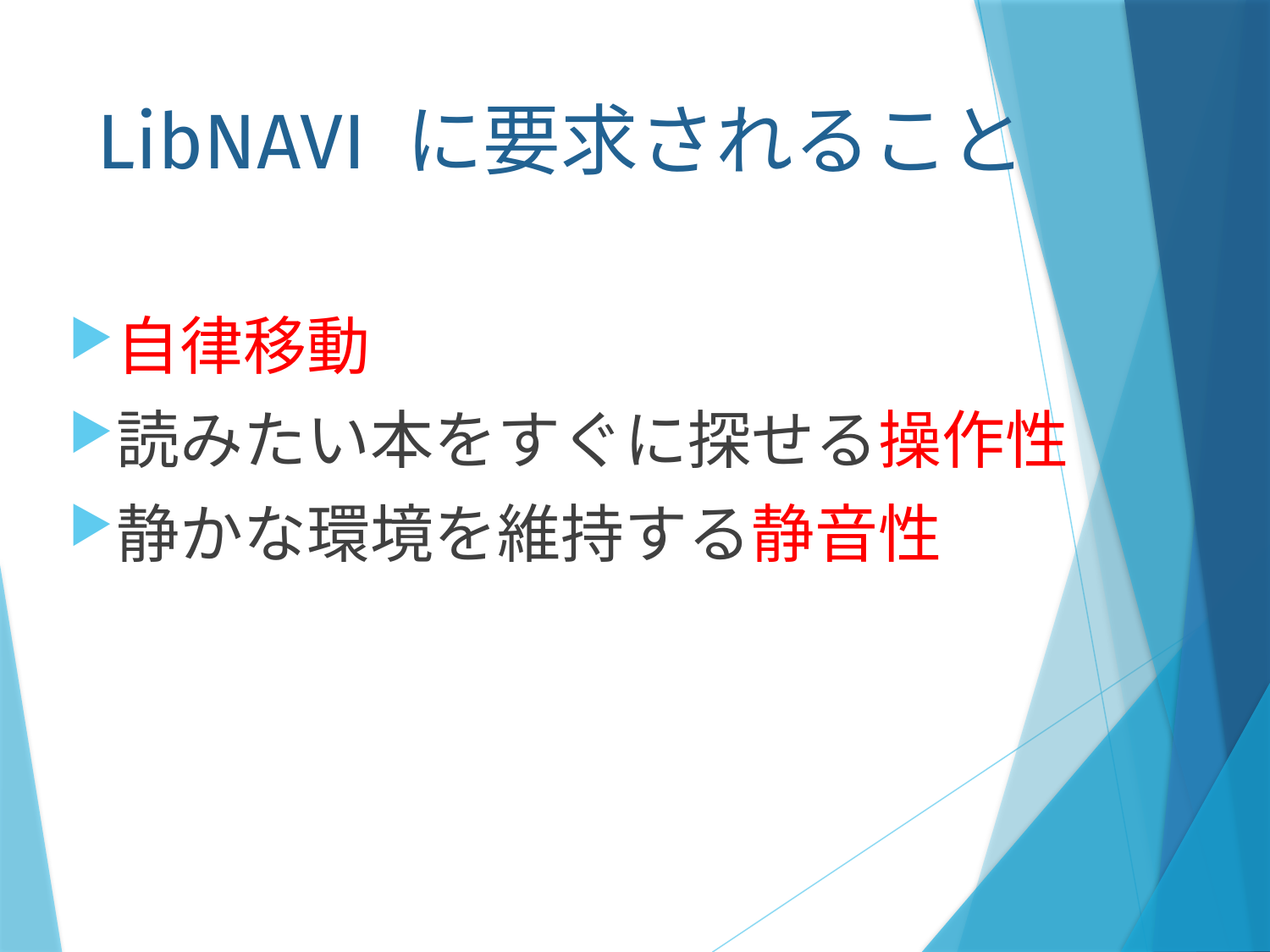

# LibNAVI に要求されること
自律移動
読みたい本をすぐに探せる操作性
静かな環境を維持する静音性